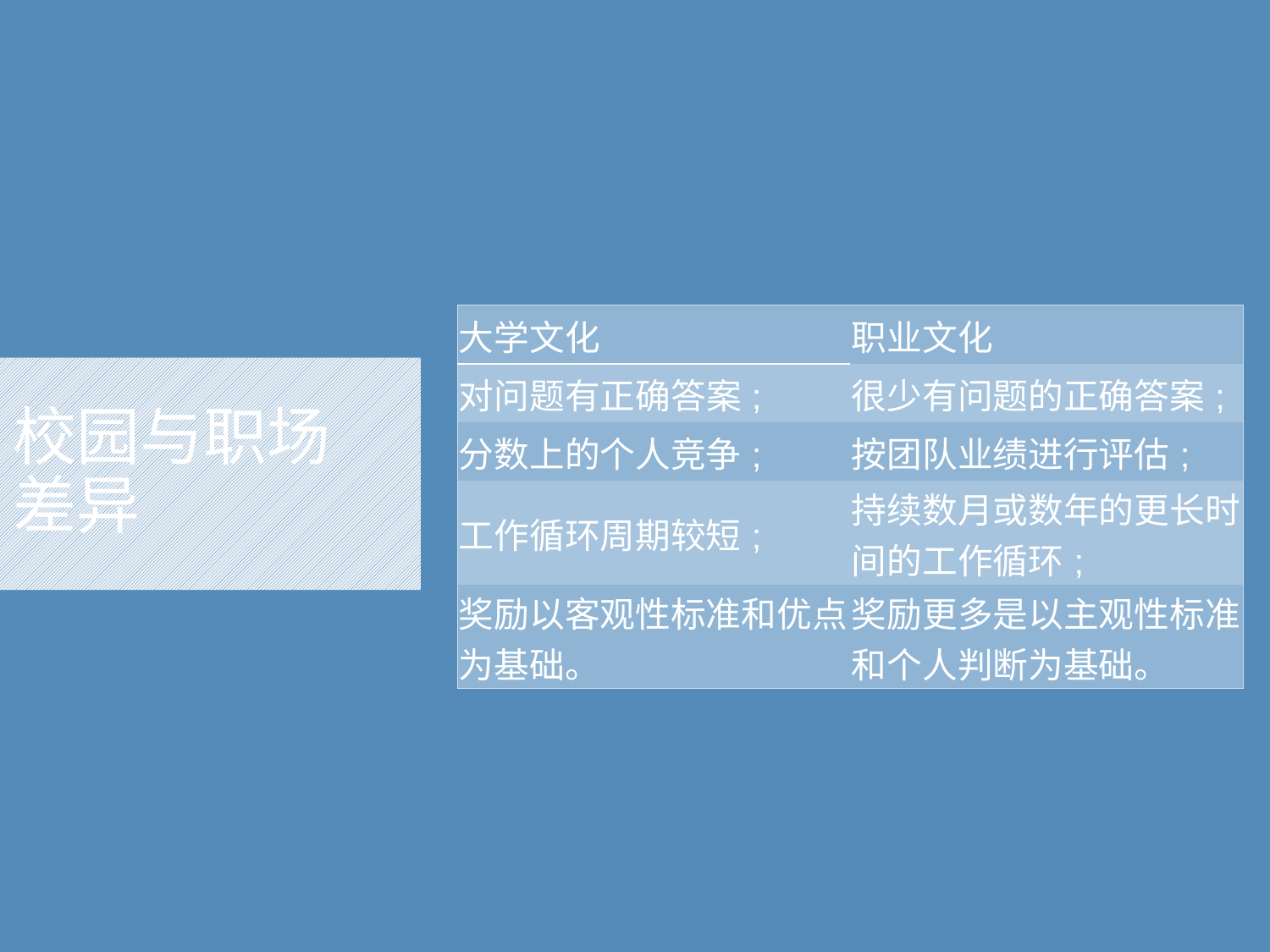

| 大学文化 | 职业文化 |
| --- | --- |
| 对问题有正确答案; | 很少有问题的正确答案; |
| 分数上的个人竞争; | 按团队业绩进行评估; |
| 工作循环周期较短; | 持续数月或数年的更长时间的工作循环; |
| 奖励以客观性标准和优点为基础。 | 奖励更多是以主观性标准和个人判断为基础。 |
# 校园与职场 差异